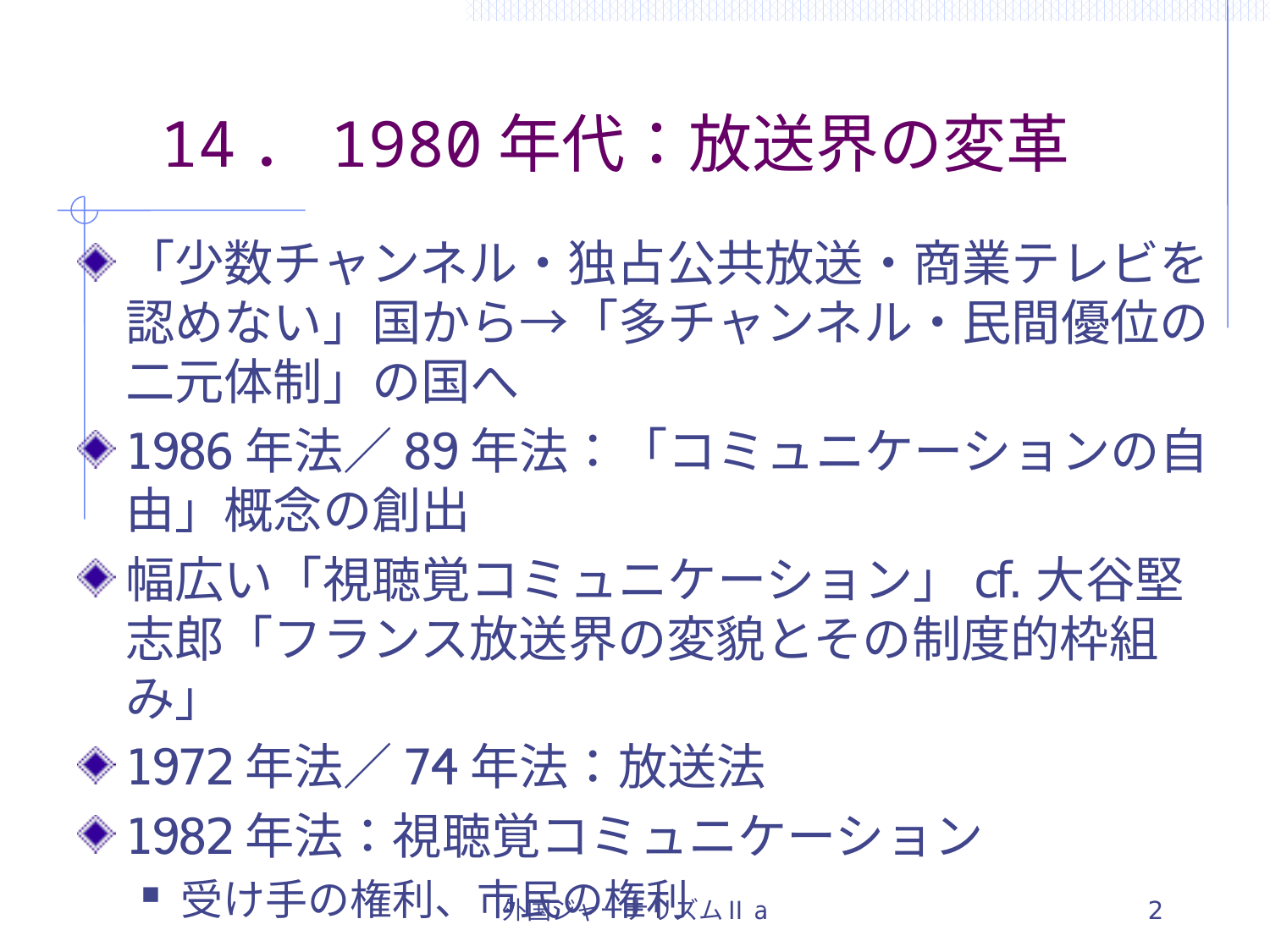

# 14．1980年代：放送界の変革
「少数チャンネル・独占公共放送・商業テレビを認めない」国から→「多チャンネル・民間優位の二元体制」の国へ
1986年法／89年法：「コミュニケーションの自由」概念の創出
幅広い「視聴覚コミュニケーション」cf.大谷堅志郎「フランス放送界の変貌とその制度的枠組み」
1972年法／74年法：放送法
1982年法：視聴覚コミュニケーション
受け手の権利、市民の権利
外国ジャーナリズムⅡa
2